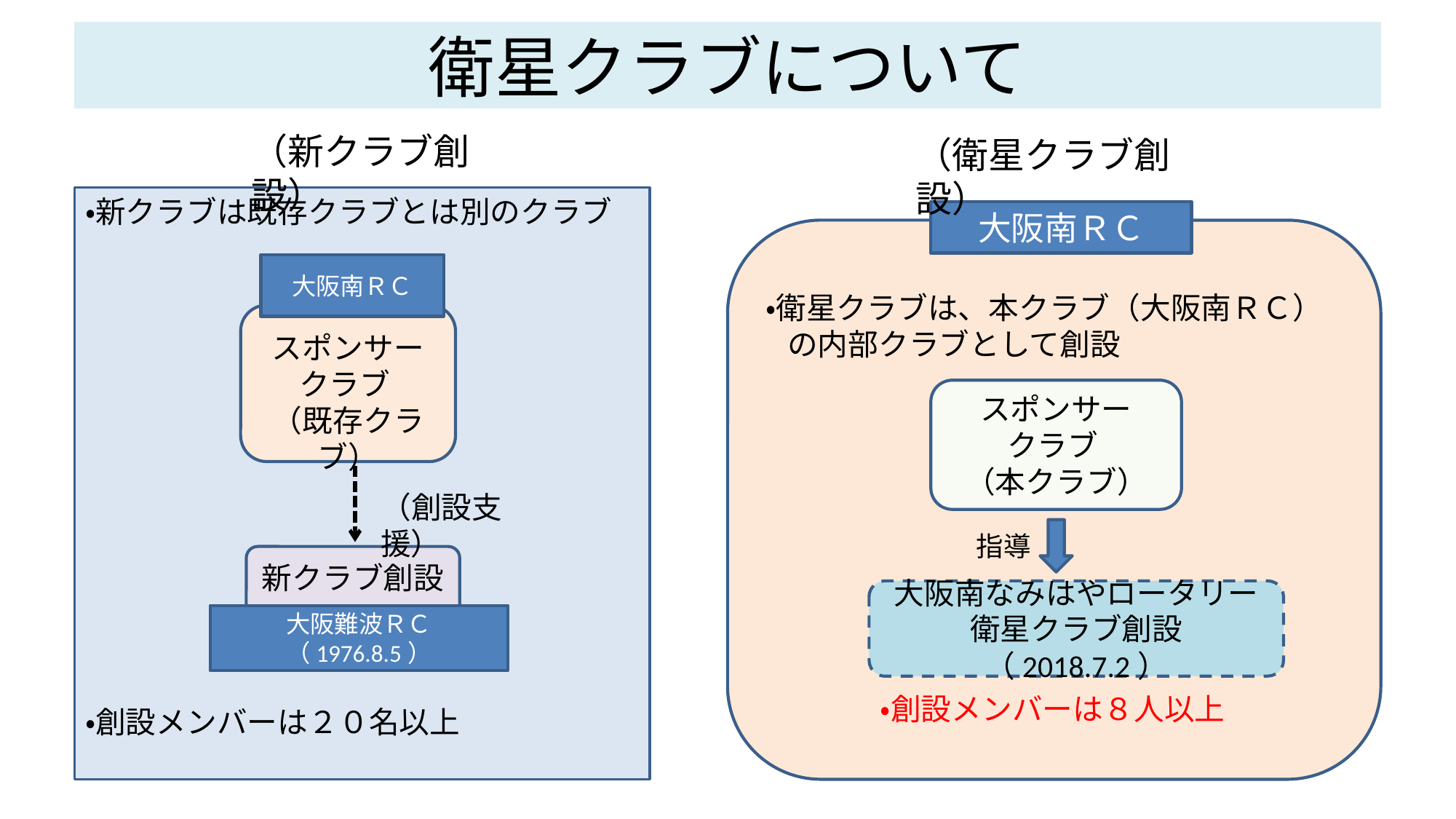

# 衛星クラブについて
（新クラブ創設）
（衛星クラブ創設）
・新クラブは既存クラブとは別のクラブ

・創設メンバーは２０名以上

大阪南ＲＣ

・衛星クラブは、本クラブ（大阪南ＲＣ）の内部クラブとして創設

                ・創設メンバーは８人以上
大阪南ＲＣ

スポンサー
クラブ
（既存クラブ）
スポンサー
クラブ
（本クラブ）
（創設支援）
指導

新クラブ創設

大阪南なみはやロータリー
衛星クラブ創設（2018.7.2）
大阪難波ＲＣ（1976.8.5）